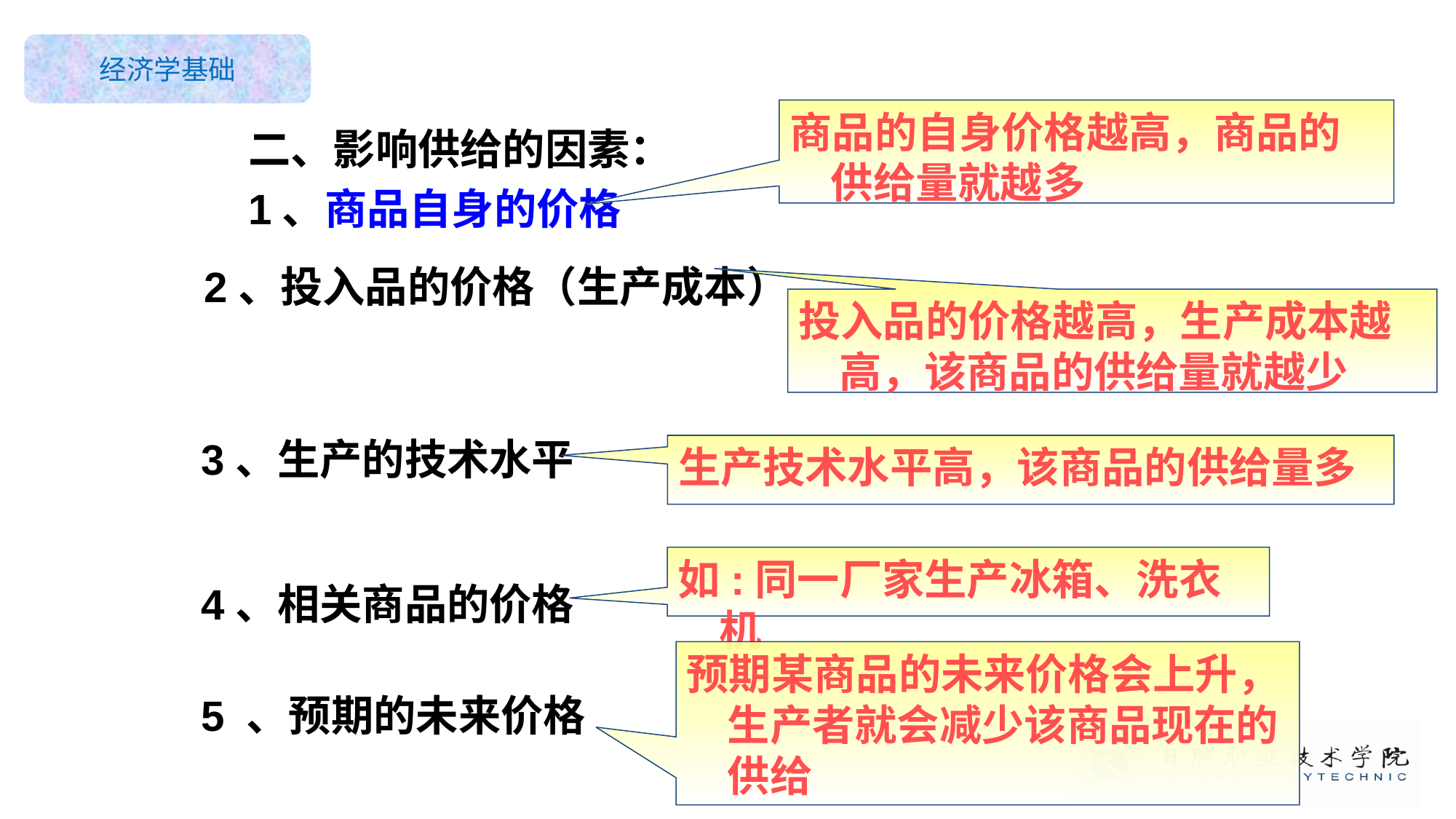

商品的自身价格越高，商品的供给量就越多
二、影响供给的因素：
1、商品自身的价格
 2、投入品的价格（生产成本）
投入品的价格越高，生产成本越高，该商品的供给量就越少
3、生产的技术水平
生产技术水平高，该商品的供给量多
如:同一厂家生产冰箱、洗衣机
4、相关商品的价格
预期某商品的未来价格会上升，生产者就会减少该商品现在的供给
5 、预期的未来价格